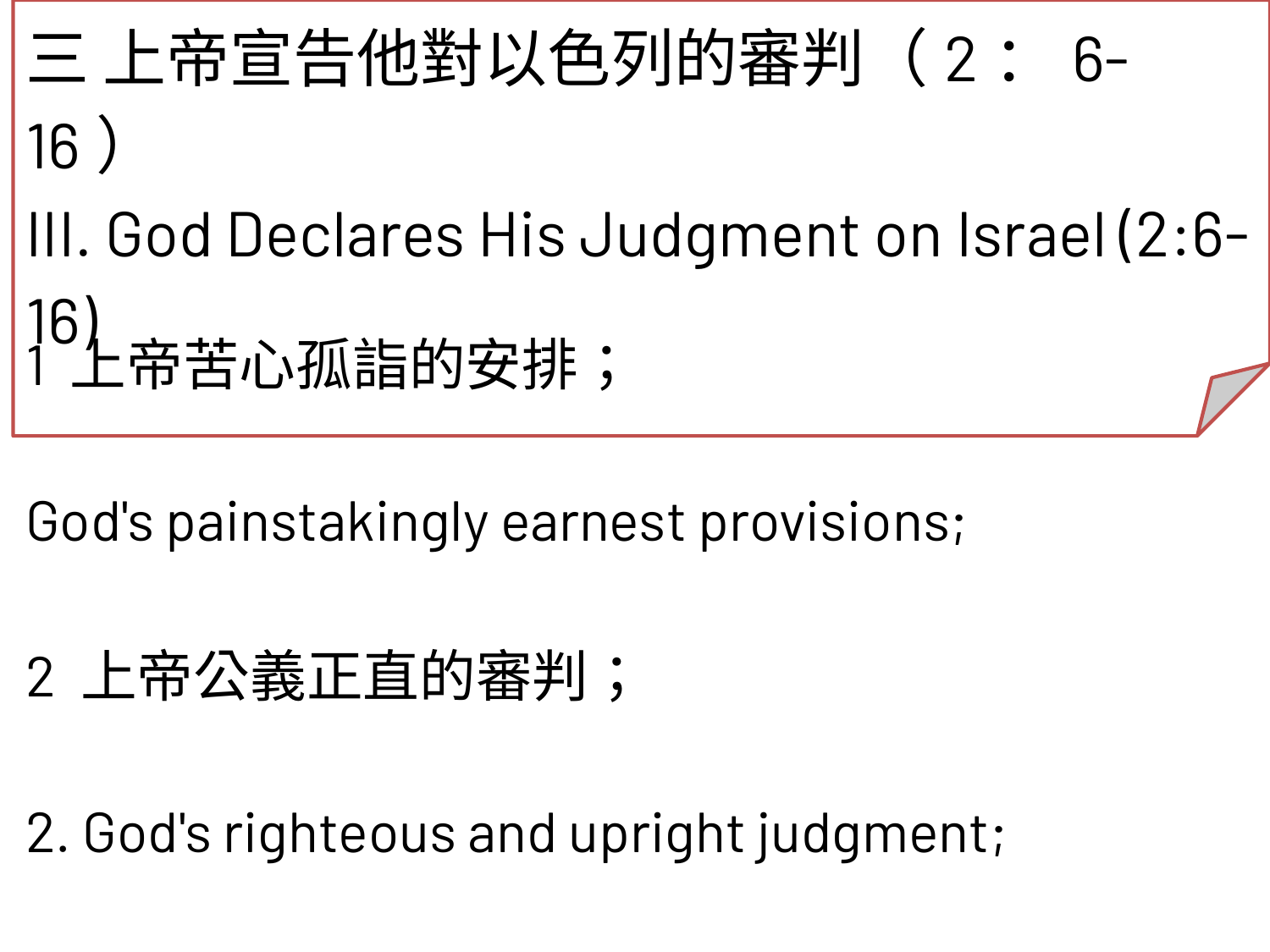

三 上帝宣告他對以色列的審判（2：6-16）
III. God Declares His Judgment on Israel (2:6-16)
1 上帝苦心孤詣的安排；

God's painstakingly earnest provisions;

2 上帝公義正直的審判；

2. God's righteous and upright judgment;